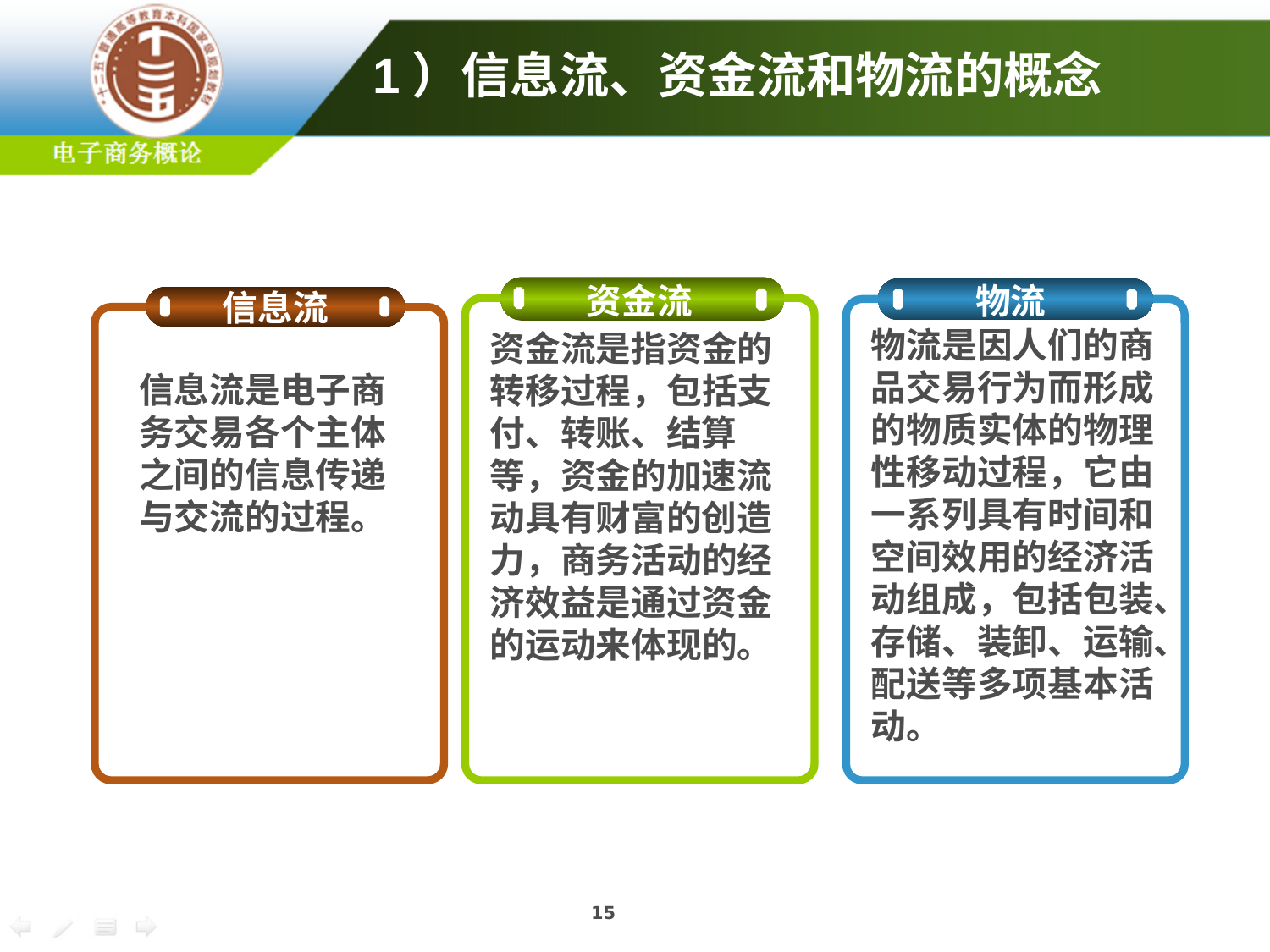

1）信息流、资金流和物流的概念
资金流

资金流是指资金的转移过程，包括支付、转账、结算等，资金的加速流动具有财富的创造力，商务活动的经济效益是通过资金的运动来体现的。
物流

物流是因人们的商
品交易行为而形成
的物质实体的物理
性移动过程，它由
一系列具有时间和
空间效用的经济活
动组成，包括包装、存储、装卸、运输、配送等多项基本活
动。

信息流

信息流是电子商务交易各个主体之间的信息传递与交流的过程。

15